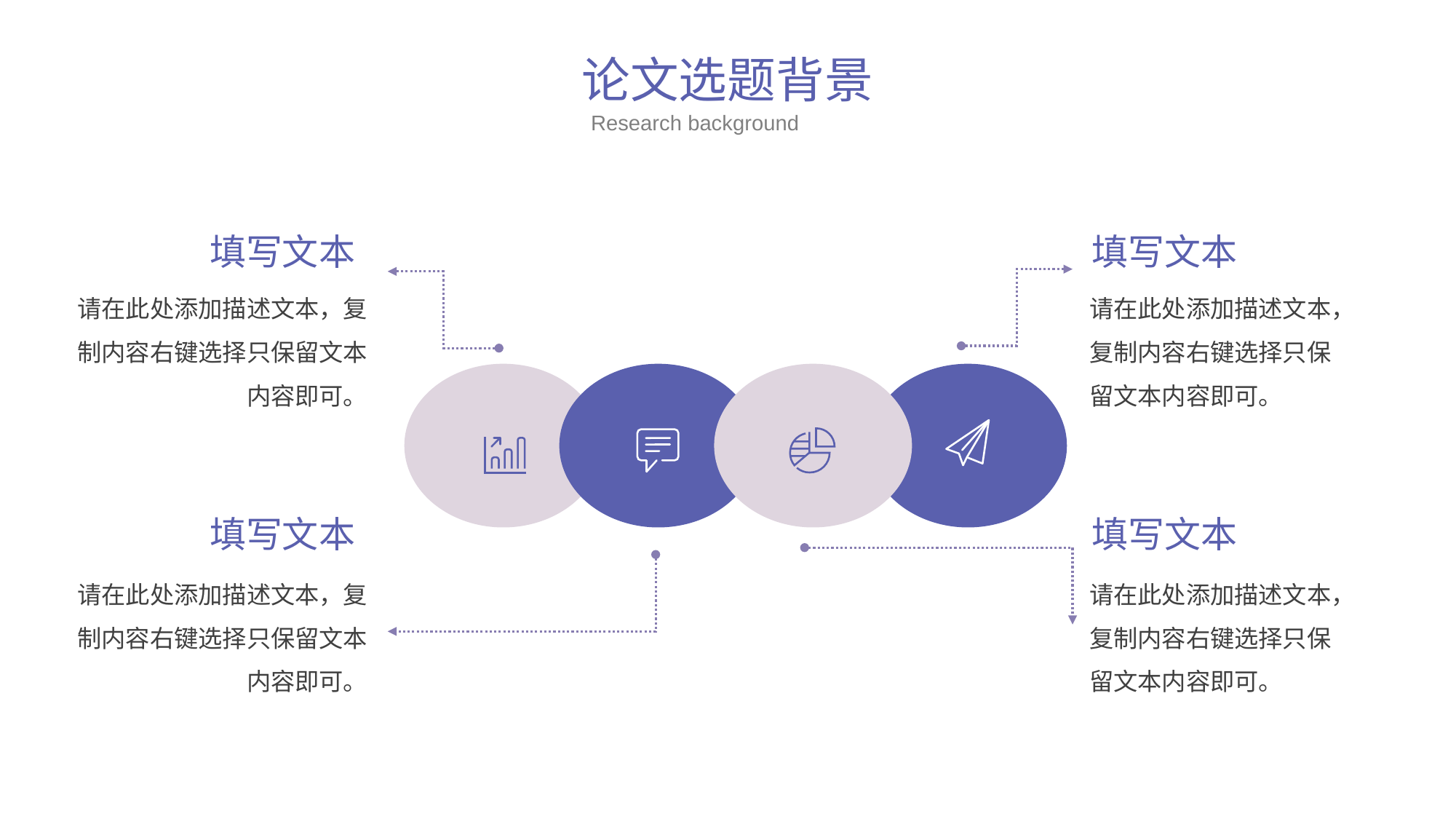

论文选题背景
Research background
填写文本
填写文本
请在此处添加描述文本，复制内容右键选择只保留文本内容即可。
请在此处添加描述文本，复制内容右键选择只保留文本内容即可。

填写文本
填写文本
请在此处添加描述文本，复制内容右键选择只保留文本内容即可。
请在此处添加描述文本，复制内容右键选择只保留文本内容即可。